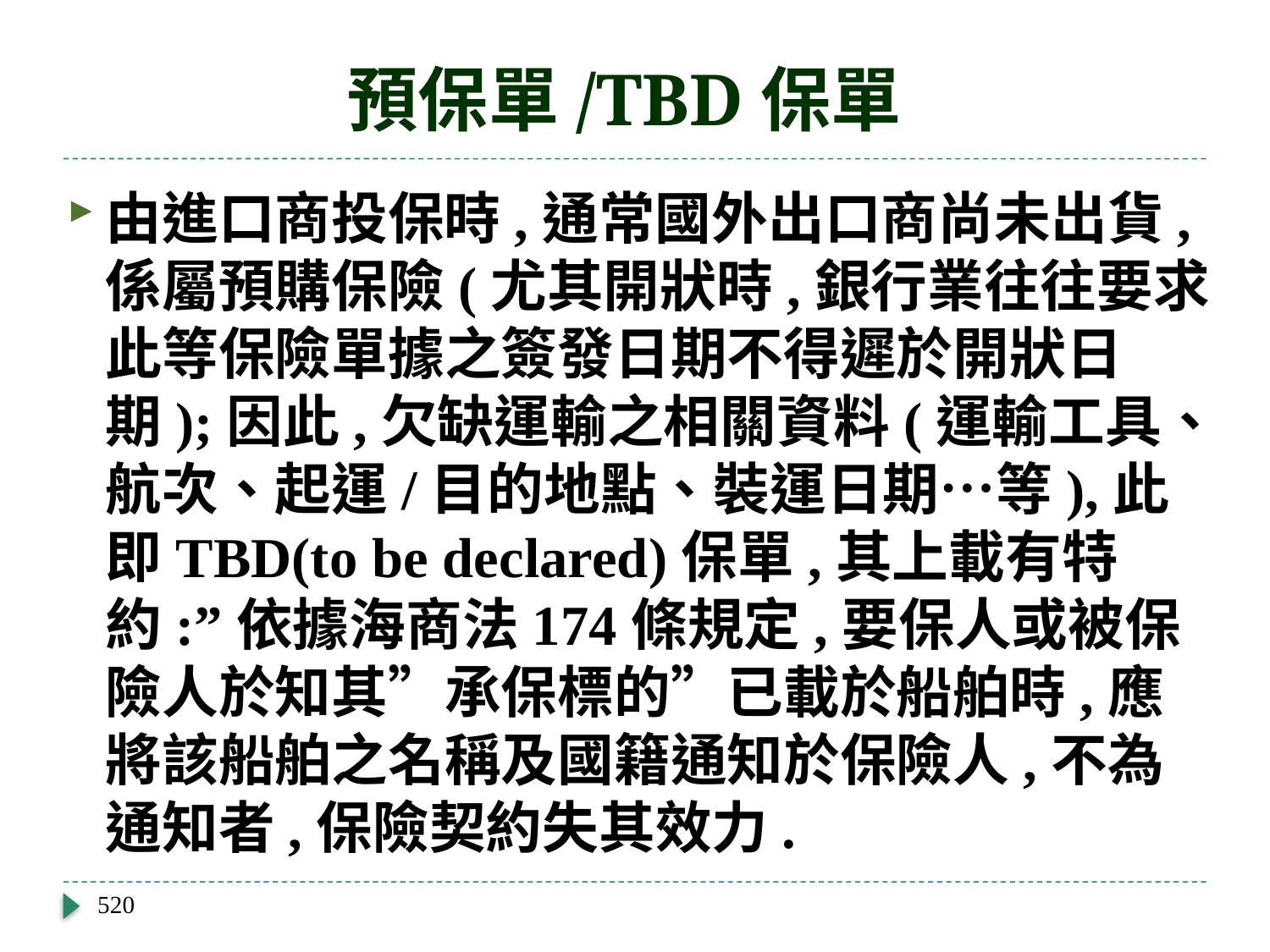

# 預保單/TBD保單
由進口商投保時,通常國外出口商尚未出貨,係屬預購保險(尤其開狀時,銀行業往往要求此等保險單據之簽發日期不得遲於開狀日期);因此,欠缺運輸之相關資料(運輸工具、航次、起運/目的地點、裝運日期…等),此即TBD(to be declared)保單,其上載有特約:”依據海商法174條規定,要保人或被保險人於知其”承保標的”已載於船舶時,應將該船舶之名稱及國籍通知於保險人,不為通知者,保險契約失其效力.
520